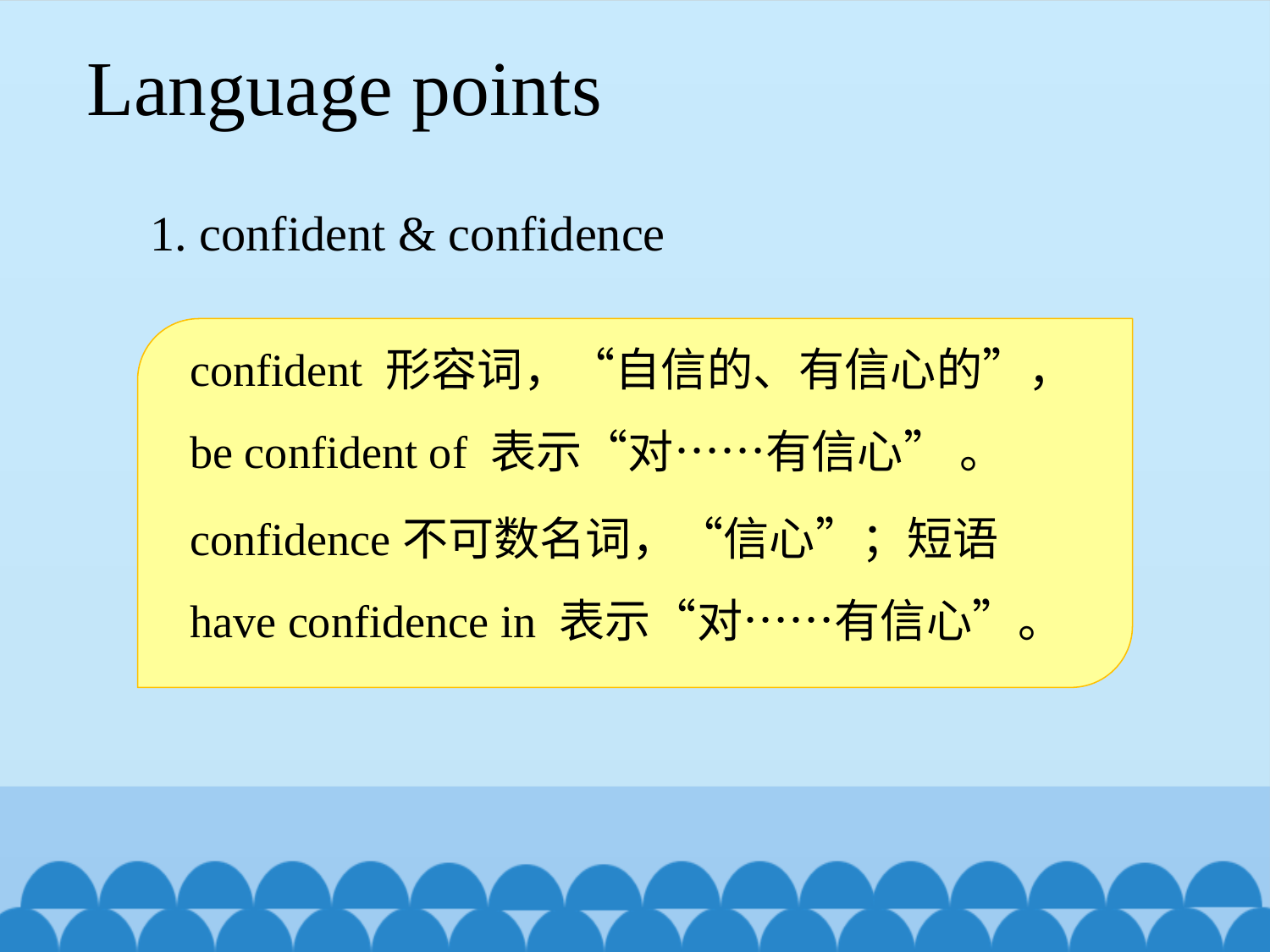

Language points
1. confident & confidence
confident 形容词，“自信的、有信心的”， be confident of 表示“对……有信心” 。

confidence不可数名词，“信心”；短语have confidence in 表示“对……有信心”。